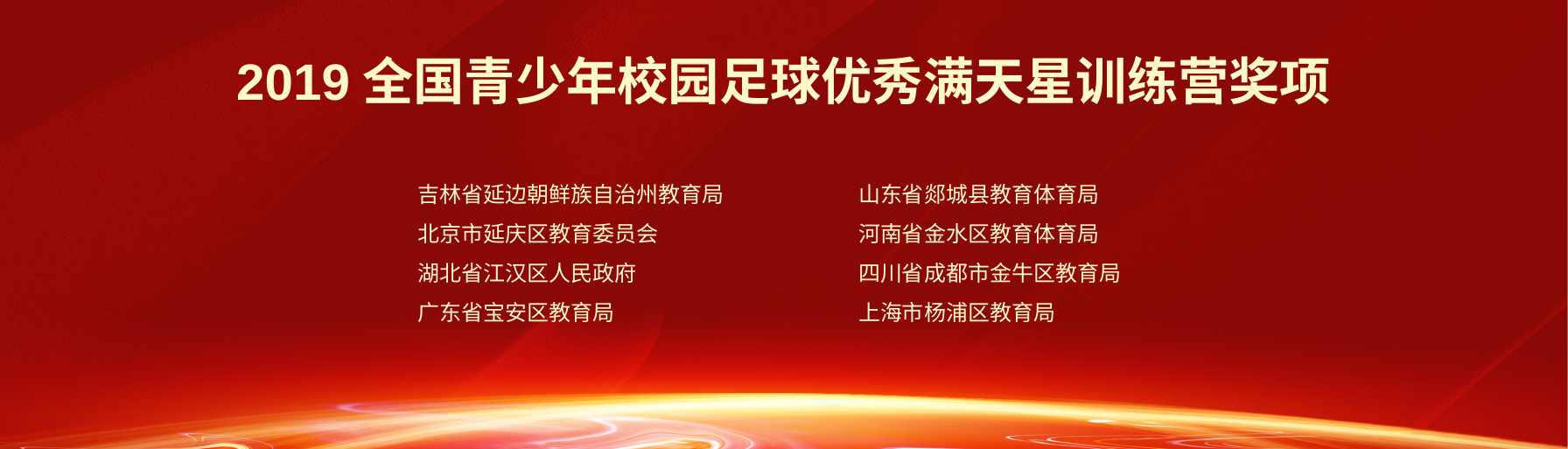

2019全国青少年校园足球优秀满天星训练营奖项
吉林省延边朝鲜族自治州教育局
北京市延庆区教育委员会
湖北省江汉区人民政府
广东省宝安区教育局
山东省郯城县教育体育局
河南省金水区教育体育局
四川省成都市金牛区教育局
上海市杨浦区教育局